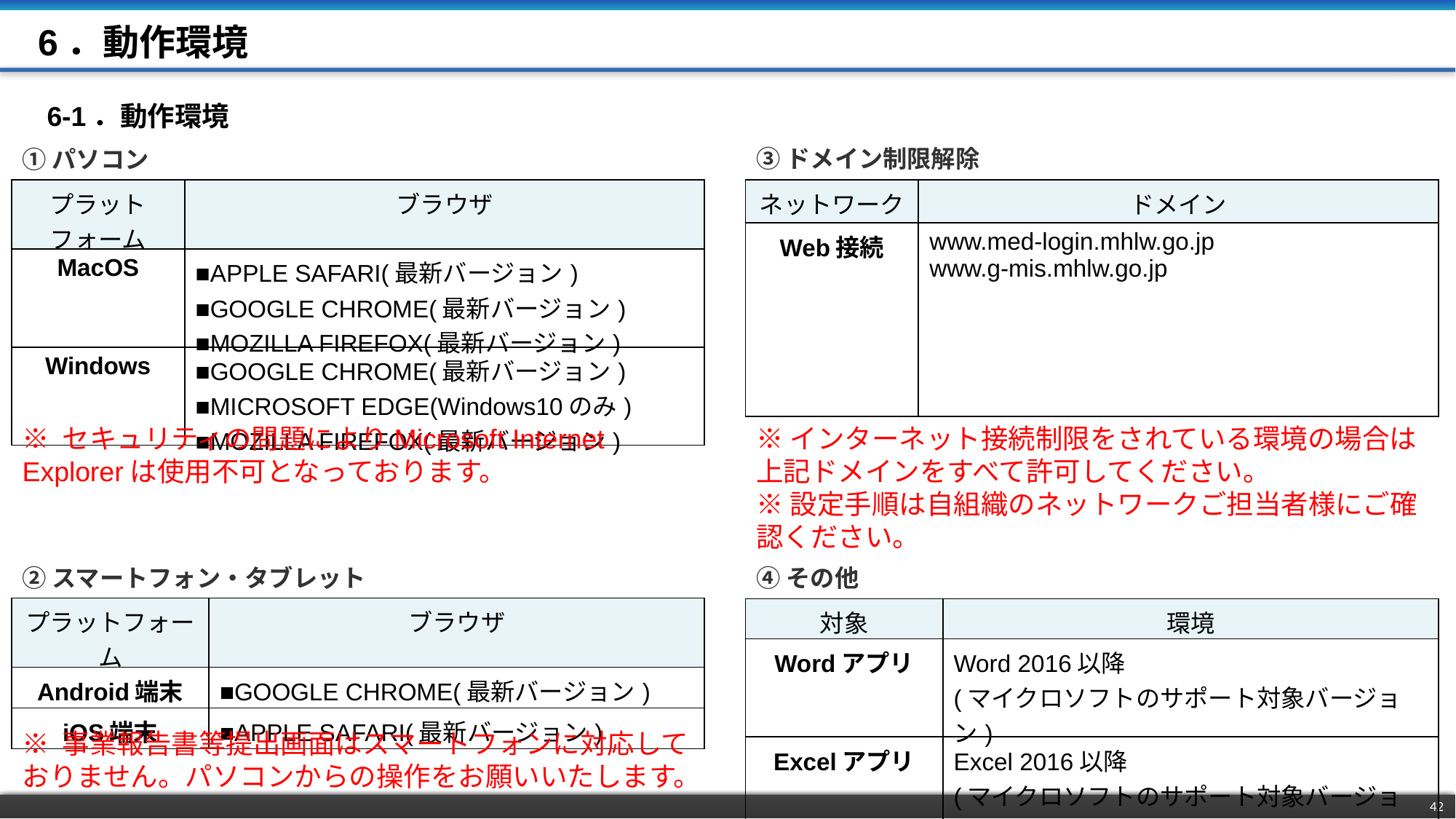

# 6．動作環境
6-1．動作環境
③ドメイン制限解除
①パソコン
| プラットフォーム | ブラウザ |
| --- | --- |
| MacOS | ■APPLE SAFARI(最新バージョン) ■GOOGLE CHROME(最新バージョン) ■MOZILLA FIREFOX(最新バージョン) |
| Windows | ■GOOGLE CHROME(最新バージョン) ■MICROSOFT EDGE(Windows10のみ) ■MOZILLA FIREFOX(最新バージョン) |
| ネットワーク | ドメイン |
| --- | --- |
| Web接続 | www.med-login.mhlw.go.jp www.g-mis.mhlw.go.jp |
※ セキュリティの問題によりMicrosoft Internet Explorerは使用不可となっております。
※インターネット接続制限をされている環境の場合は上記ドメインをすべて許可してください。
※設定手順は自組織のネットワークご担当者様にご確認ください。
②スマートフォン・タブレット
④その他
| プラットフォーム | ブラウザ |
| --- | --- |
| Android端末 | ■GOOGLE CHROME(最新バージョン) |
| iOS端末 | ■APPLE SAFARI(最新バージョン) |
| 対象 | 環境 |
| --- | --- |
| Wordアプリ | Word 2016以降 (マイクロソフトのサポート対象バージョン) |
| Excelアプリ | Excel 2016以降 (マイクロソフトのサポート対象バージョン) |
※ 事業報告書等提出画面はスマートフォンに対応しておりません。パソコンからの操作をお願いいたします。